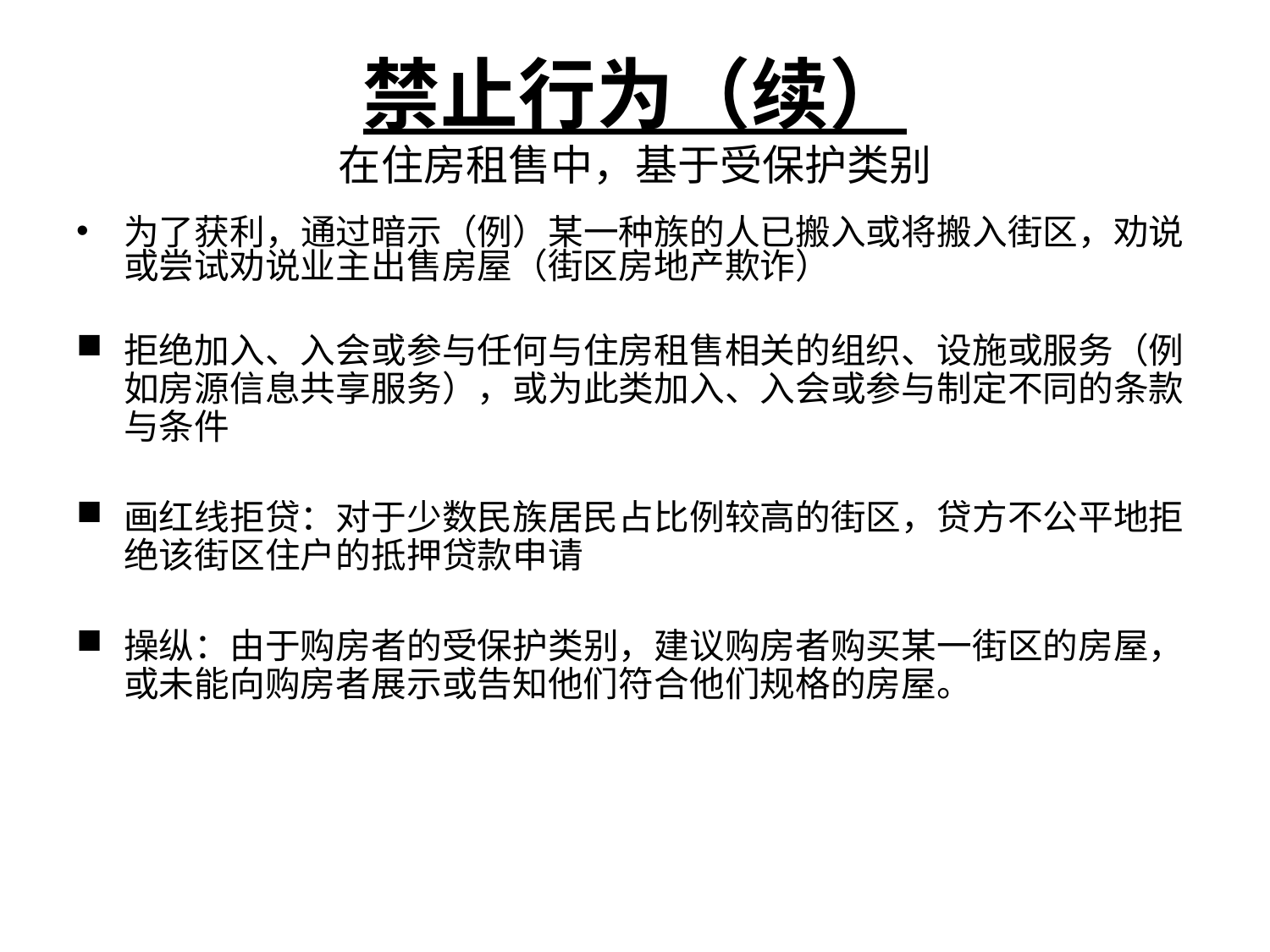

# 禁止行为（续） 在住房租售中，基于受保护类别
为了获利，通过暗示（例）某一种族的人已搬入或将搬入街区，劝说或尝试劝说业主出售房屋（街区房地产欺诈）

拒绝加入、入会或参与任何与住房租售相关的组织、设施或服务（例如房源信息共享服务），或为此类加入、入会或参与制定不同的条款与条件

画红线拒贷：对于少数民族居民占比例较高的街区，贷方不公平地拒绝该街区住户的抵押贷款申请

操纵：由于购房者的受保护类别，建议购房者购买某一街区的房屋，或未能向购房者展示或告知他们符合他们规格的房屋。